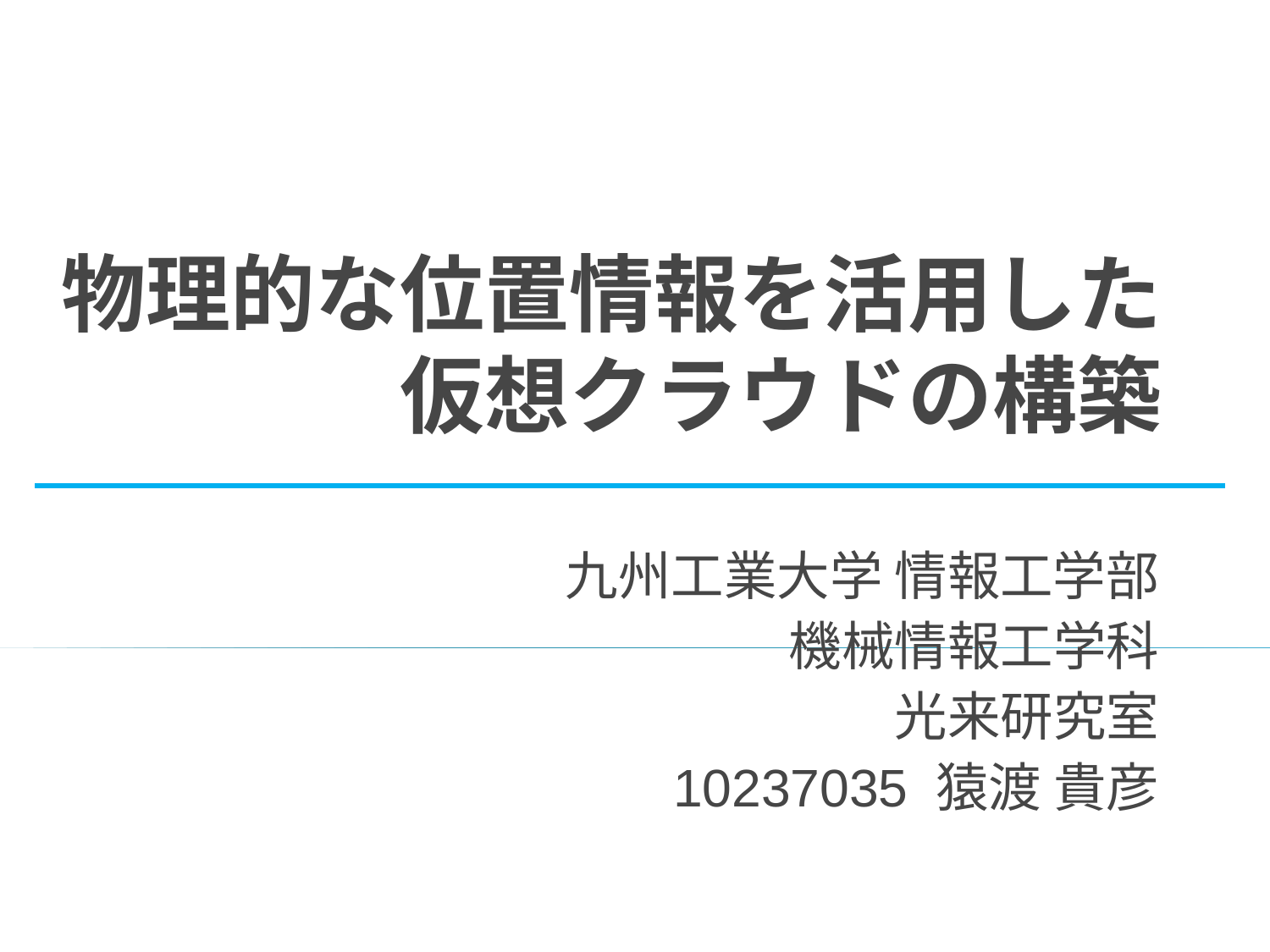

# 物理的な位置情報を活用した仮想クラウドの構築
九州工業大学 情報工学部
機械情報工学科
光来研究室
10237035 猿渡 貴彦
1